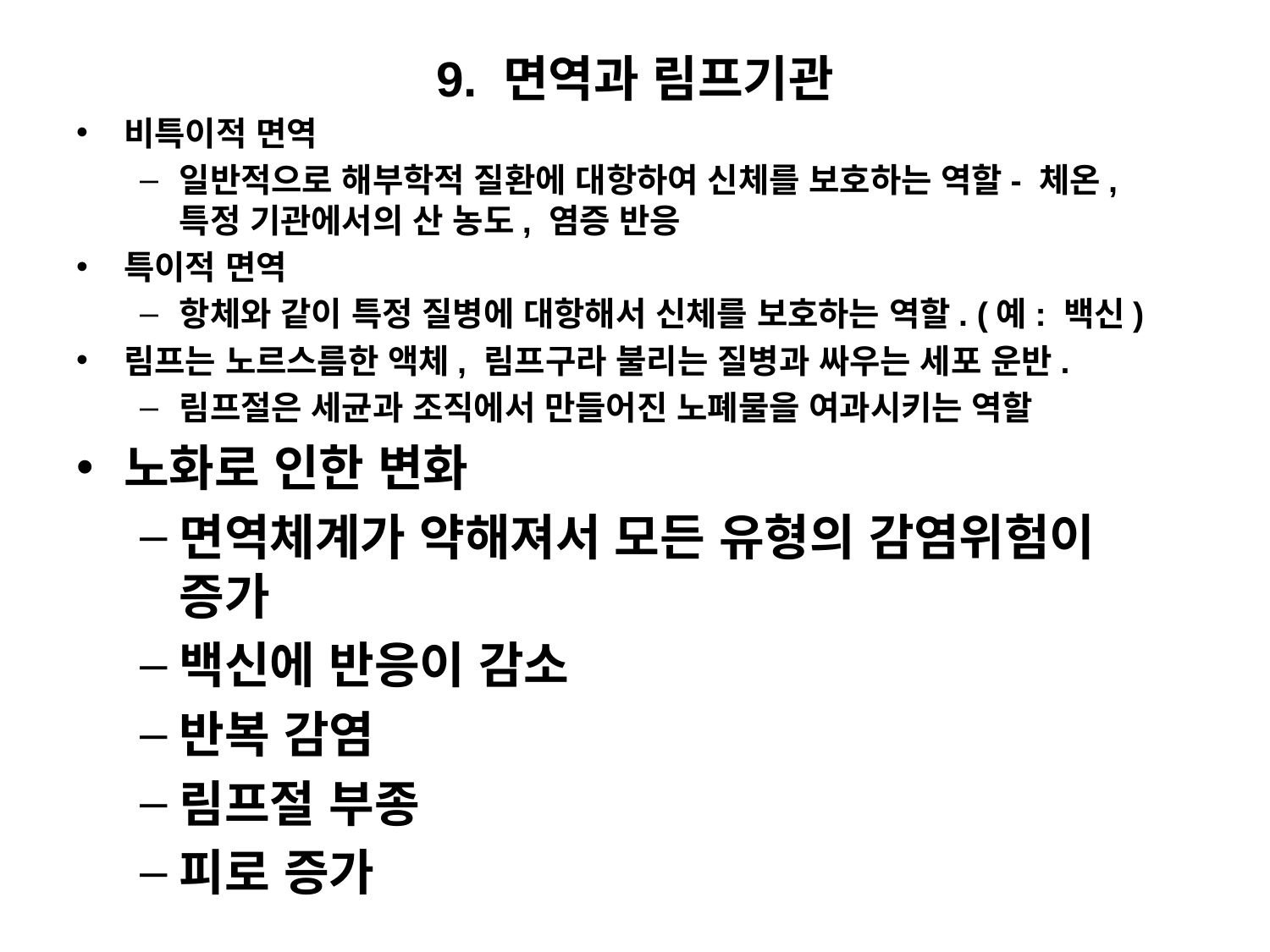

# 9. 면역과 림프기관
비특이적 면역
일반적으로 해부학적 질환에 대항하여 신체를 보호하는 역할- 체온, 특정 기관에서의 산 농도, 염증 반응
특이적 면역
항체와 같이 특정 질병에 대항해서 신체를 보호하는 역할. (예: 백신)
림프는 노르스름한 액체, 림프구라 불리는 질병과 싸우는 세포 운반.
림프절은 세균과 조직에서 만들어진 노폐물을 여과시키는 역할
노화로 인한 변화
면역체계가 약해져서 모든 유형의 감염위험이 증가
백신에 반응이 감소
반복 감염
림프절 부종
피로 증가